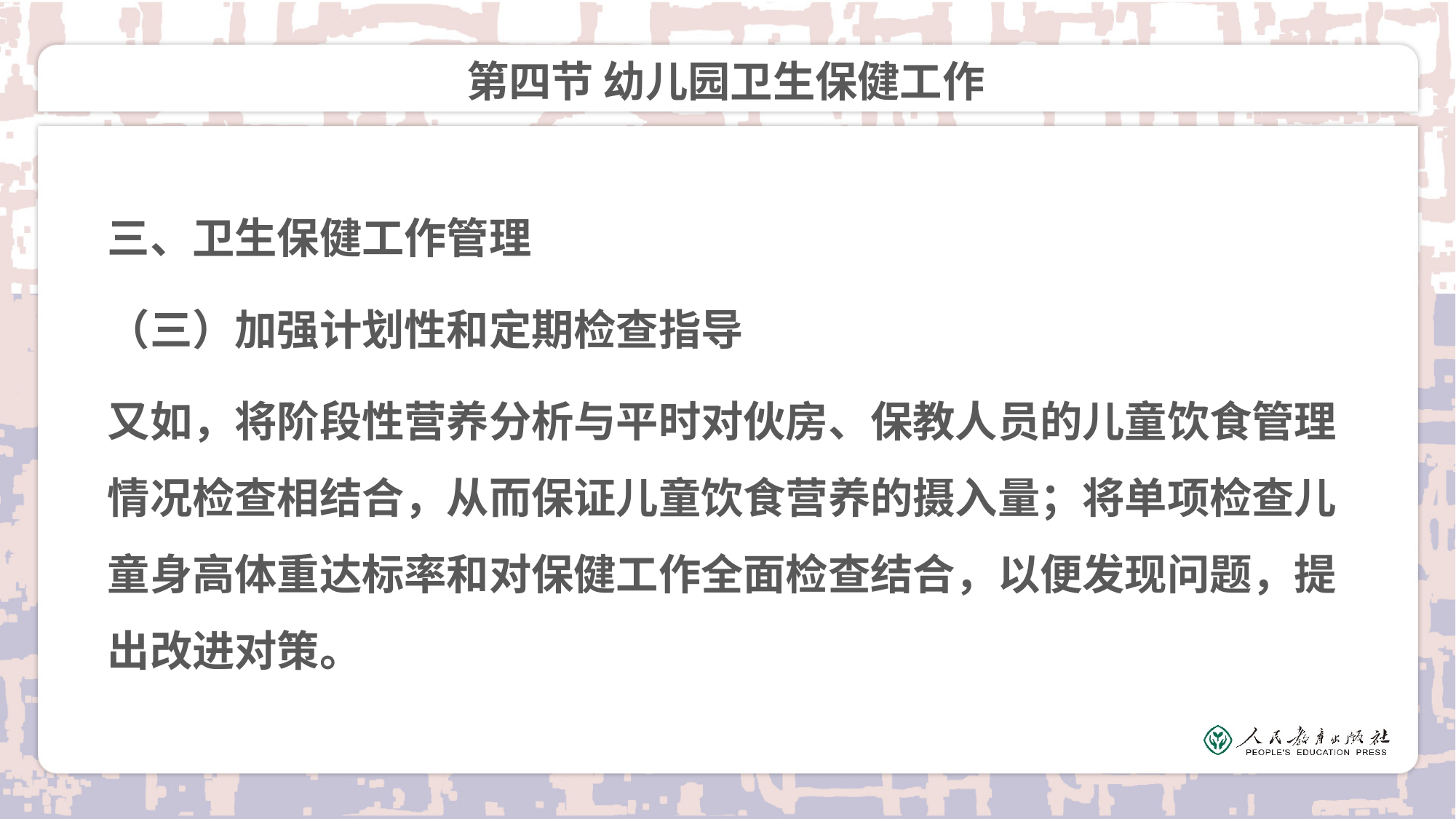

# 第四节 幼儿园卫生保健工作
三、卫生保健工作管理
（三）加强计划性和定期检查指导
又如，将阶段性营养分析与平时对伙房、保教人员的儿童饮食管理情况检查相结合，从而保证儿童饮食营养的摄入量；将单项检查儿童身高体重达标率和对保健工作全面检查结合，以便发现问题，提出改进对策。